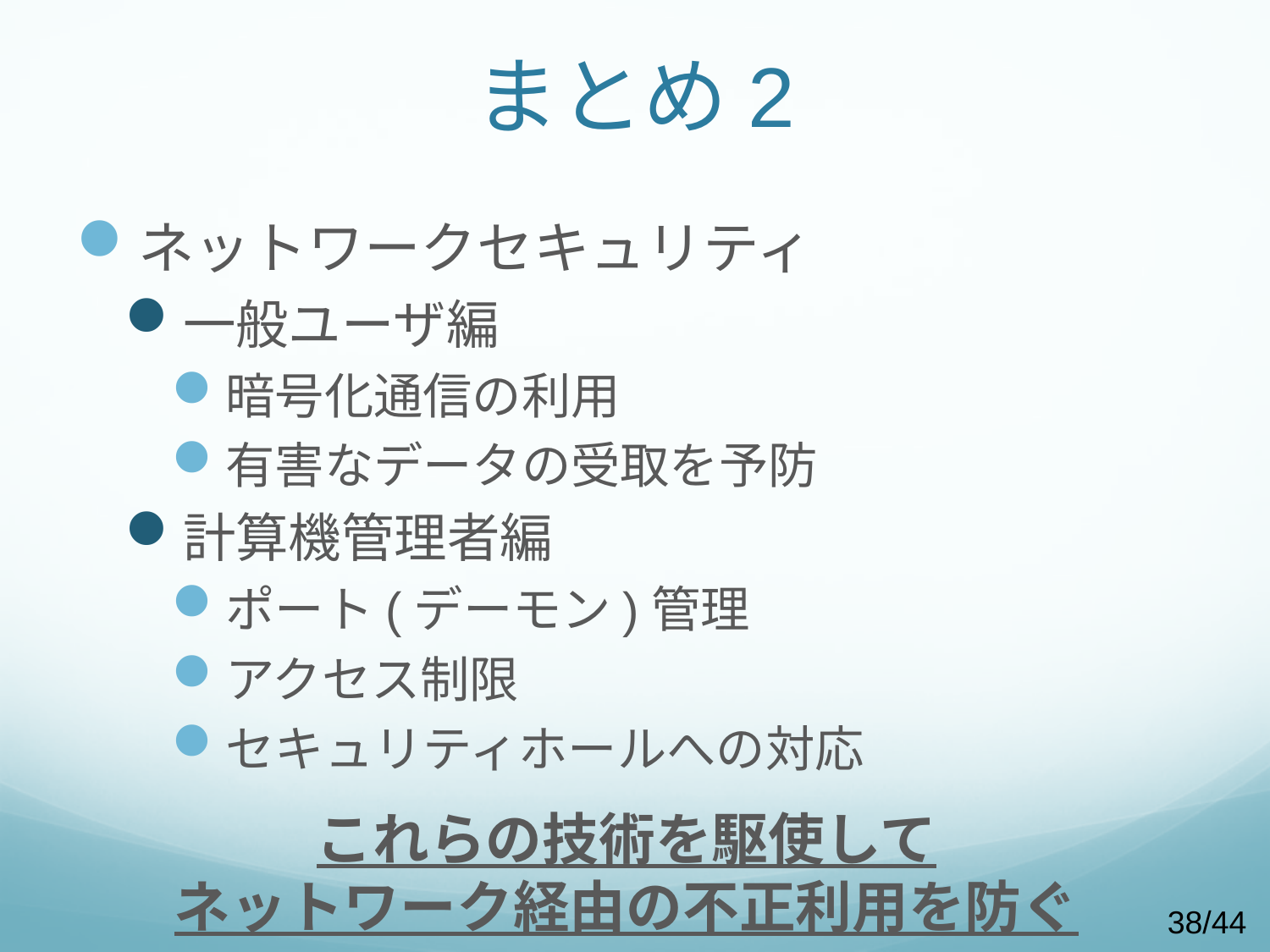

# まとめ2
ネットワークセキュリティ
一般ユーザ編
暗号化通信の利用
有害なデータの受取を予防
計算機管理者編
ポート(デーモン)管理
アクセス制限
セキュリティホールへの対応
これらの技術を駆使して
ネットワーク経由の不正利用を防ぐ